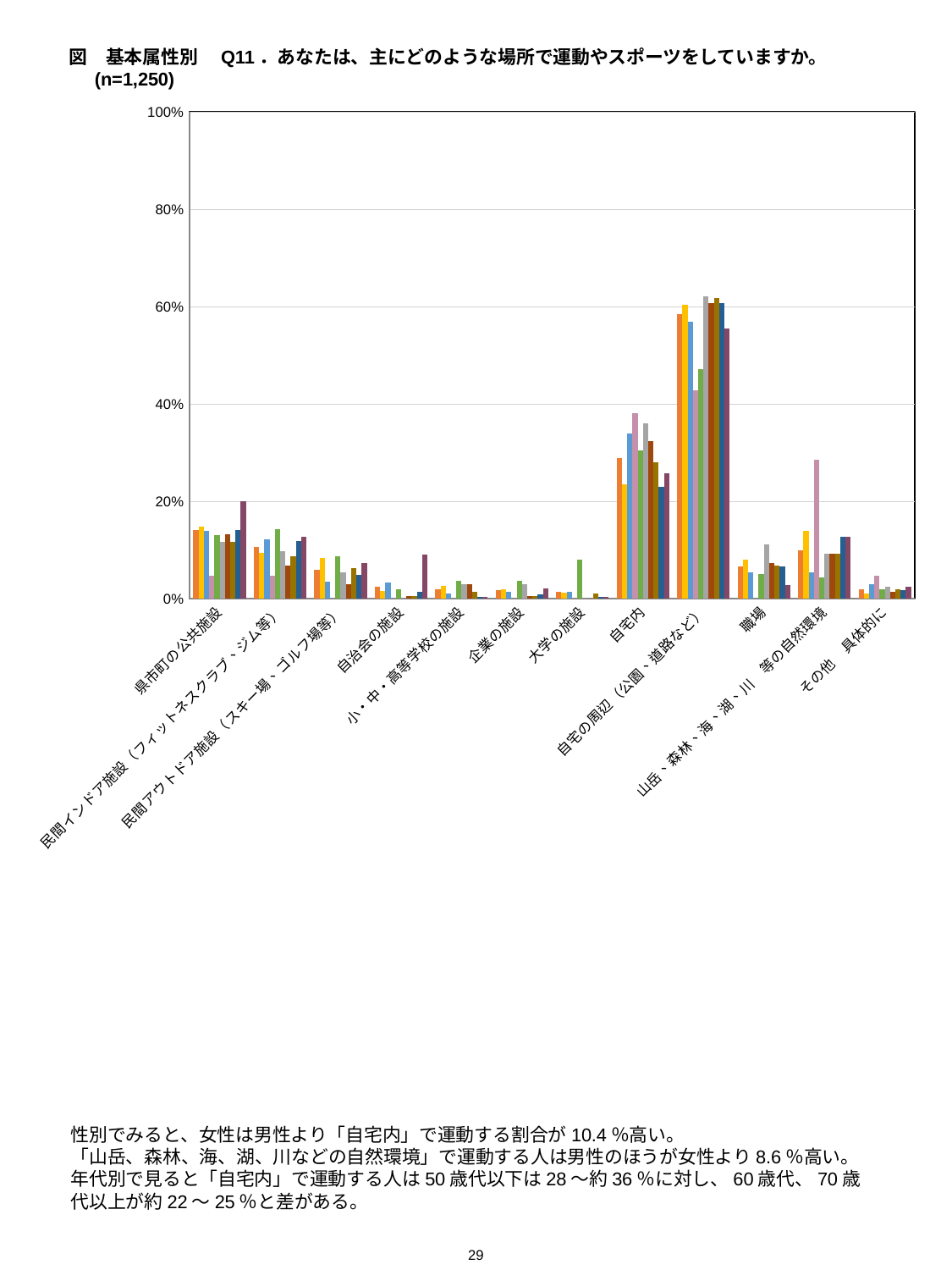

図　基本属性別　Q11．あなたは、主にどのような場所で運動やスポーツをしていますか。 (n=1,250)

### Chart

| Category | 全体(n=1250) | 男性(n=611) | 女性(n=618) | 回答しない(n=21) | 18歳 - 20代(n=161) | 30代(n=206) | 40代(n=204) | 50代(n=207) | 60代(n=227) | 70代以上(n=245) |
|---|---|---|---|---|---|---|---|---|---|---|
| 県市町の公共施設 | 14.16 | 14.729950900163667 | 13.915857605177992 | 4.761904761904762 | 13.043478260869565 | 11.650485436893204 | 13.23529411764706 | 11.594202898550725 | 14.09691629955947 | 20.0 |
| 民間インドア施設（フィットネスクラブ、ジム等） | 10.64 | 9.328968903436989 | 12.135922330097086 | 4.761904761904762 | 14.285714285714285 | 9.708737864077671 | 6.862745098039216 | 8.695652173913043 | 11.894273127753305 | 12.653061224489797 |
| 民間アウトドア施設（スキー場、ゴルフ場等） | 5.84 | 8.34697217675941 | 3.5598705501618126 | 0.0 | 8.695652173913043 | 5.339805825242719 | 2.9411764705882355 | 6.280193236714976 | 4.845814977973569 | 7.346938775510205 |
| 自治会の施設 | 2.4 | 1.6366612111292962 | 3.236245954692557 | 0.0 | 1.8633540372670807 | 0.0 | 0.49019607843137253 | 0.48309178743961356 | 1.3215859030837005 | 8.979591836734693 |
| 小・中・高等学校の施設 | 1.84 | 2.618657937806874 | 1.1326860841423947 | 0.0 | 3.7267080745341614 | 2.9126213592233015 | 2.9411764705882355 | 1.4492753623188406 | 0.4405286343612335 | 0.40816326530612246 |
| 企業の施設 | 1.68 | 1.9639934533551555 | 1.4563106796116505 | 0.0 | 3.7267080745341614 | 2.9126213592233015 | 0.49019607843137253 | 0.48309178743961356 | 0.881057268722467 | 2.0408163265306123 |
| 大学の施設 | 1.36 | 1.309328968903437 | 1.4563106796116505 | 0.0 | 8.074534161490684 | 0.0 | 0.0 | 0.9661835748792271 | 0.4405286343612335 | 0.40816326530612246 |
| 自宅内 | 28.96 | 23.567921440261866 | 33.980582524271846 | 38.095238095238095 | 30.434782608695652 | 35.922330097087375 | 32.35294117647059 | 28.019323671497585 | 22.90748898678414 | 25.714285714285715 |
| 自宅の周辺（公園、道路など） | 58.4 | 60.392798690671036 | 56.957928802588995 | 42.85714285714286 | 47.20496894409938 | 62.13592233009708 | 60.7843137254902 | 61.83574879227053 | 60.79295154185022 | 55.51020408163265 |
| 職場 | 6.56 | 8.01963993453355 | 5.339805825242719 | 0.0 | 4.9689440993788825 | 11.165048543689322 | 7.352941176470589 | 6.76328502415459 | 6.607929515418502 | 2.857142857142857 |
| 山岳、森林、海、湖、川　等の自然環境 | 9.92 | 13.911620294599018 | 5.339805825242719 | 28.57142857142857 | 4.3478260869565215 | 9.223300970873787 | 9.313725490196077 | 9.178743961352657 | 12.77533039647577 | 12.653061224489797 |
| その他　具体的に | 2.0 | 0.9819967266775778 | 2.9126213592233015 | 4.761904761904762 | 1.8633540372670807 | 2.4271844660194173 | 1.4705882352941178 | 1.9323671497584543 | 1.762114537444934 | 2.4489795918367347 |
性別でみると、女性は男性より「自宅内」で運動する割合が10.4％高い。
「山岳、森林、海、湖、川などの自然環境」で運動する人は男性のほうが女性より8.6％高い。
年代別で見ると「自宅内」で運動する人は50歳代以下は28～約36％に対し、60歳代、70歳代以上が約22～25％と差がある。
29